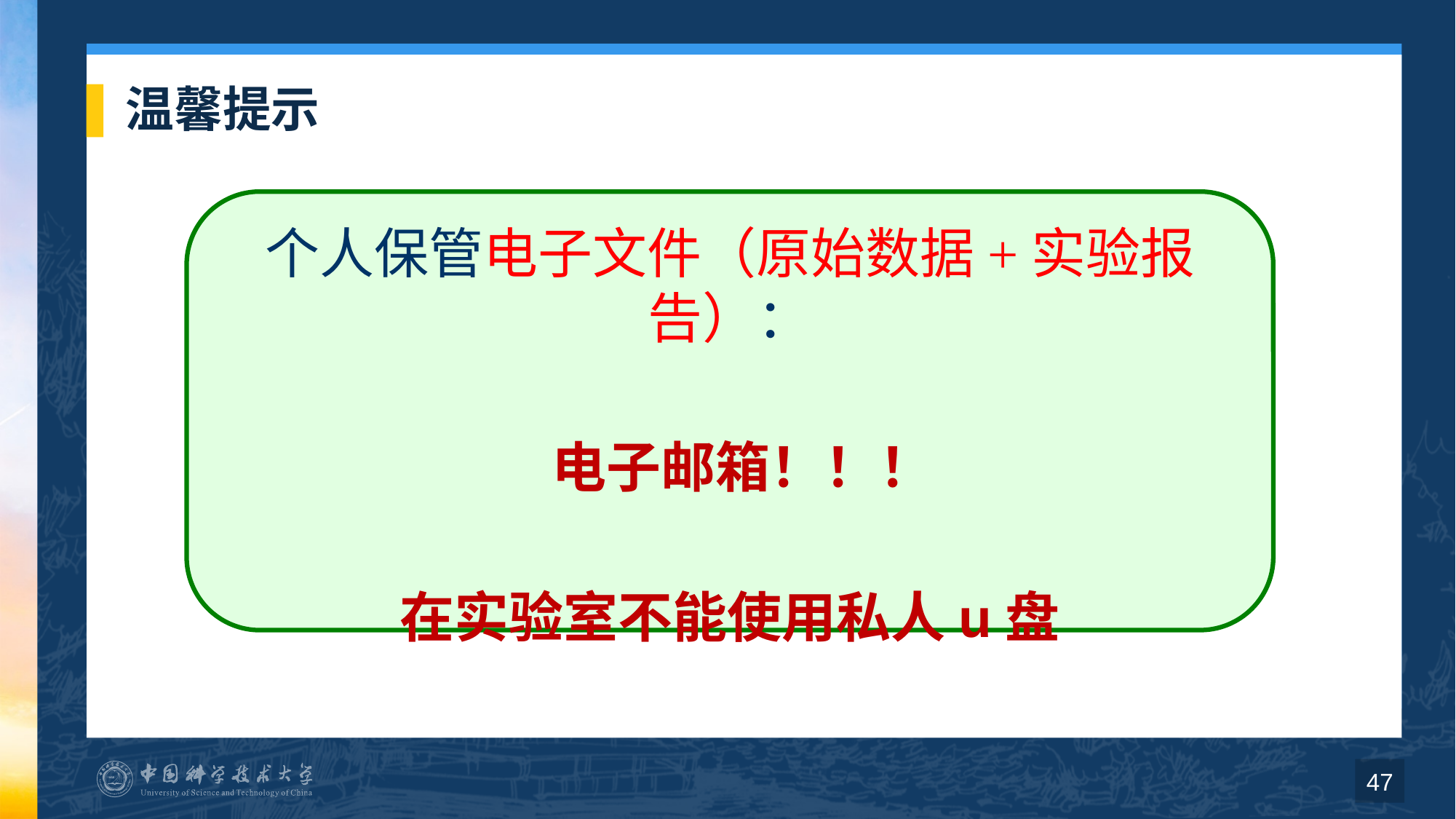

# 温馨提示
个人保管电子文件（原始数据+实验报告）：

 电子邮箱！！！

在实验室不能使用私人u盘
47